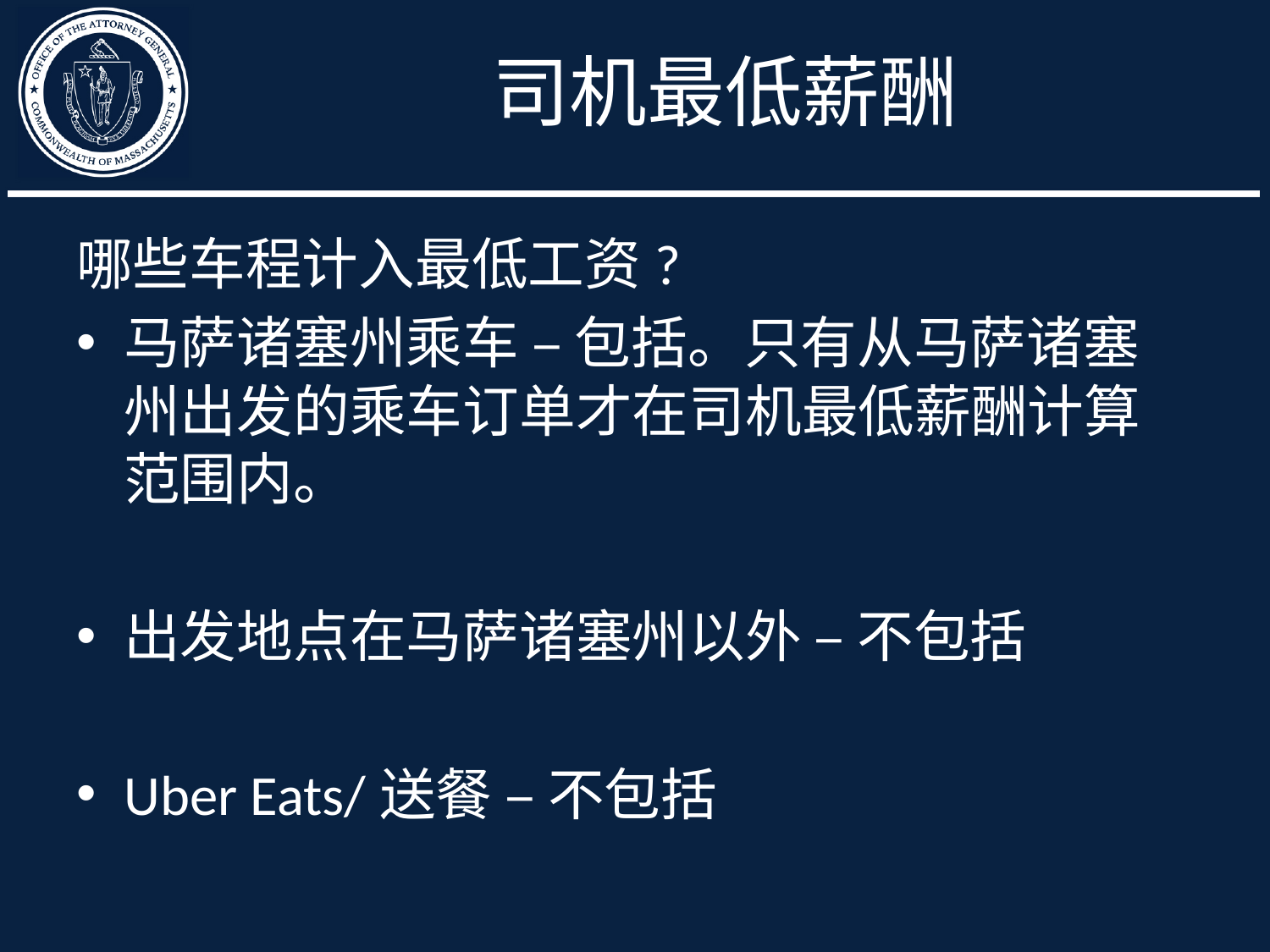

# 司机最低薪酬
哪些车程计入最低工资?
马萨诸塞州乘车 – 包括。只有从马萨诸塞州出发的乘车订单才在司机最低薪酬计算范围内。

出发地点在马萨诸塞州以外 – 不包括

Uber Eats/送餐 – 不包括